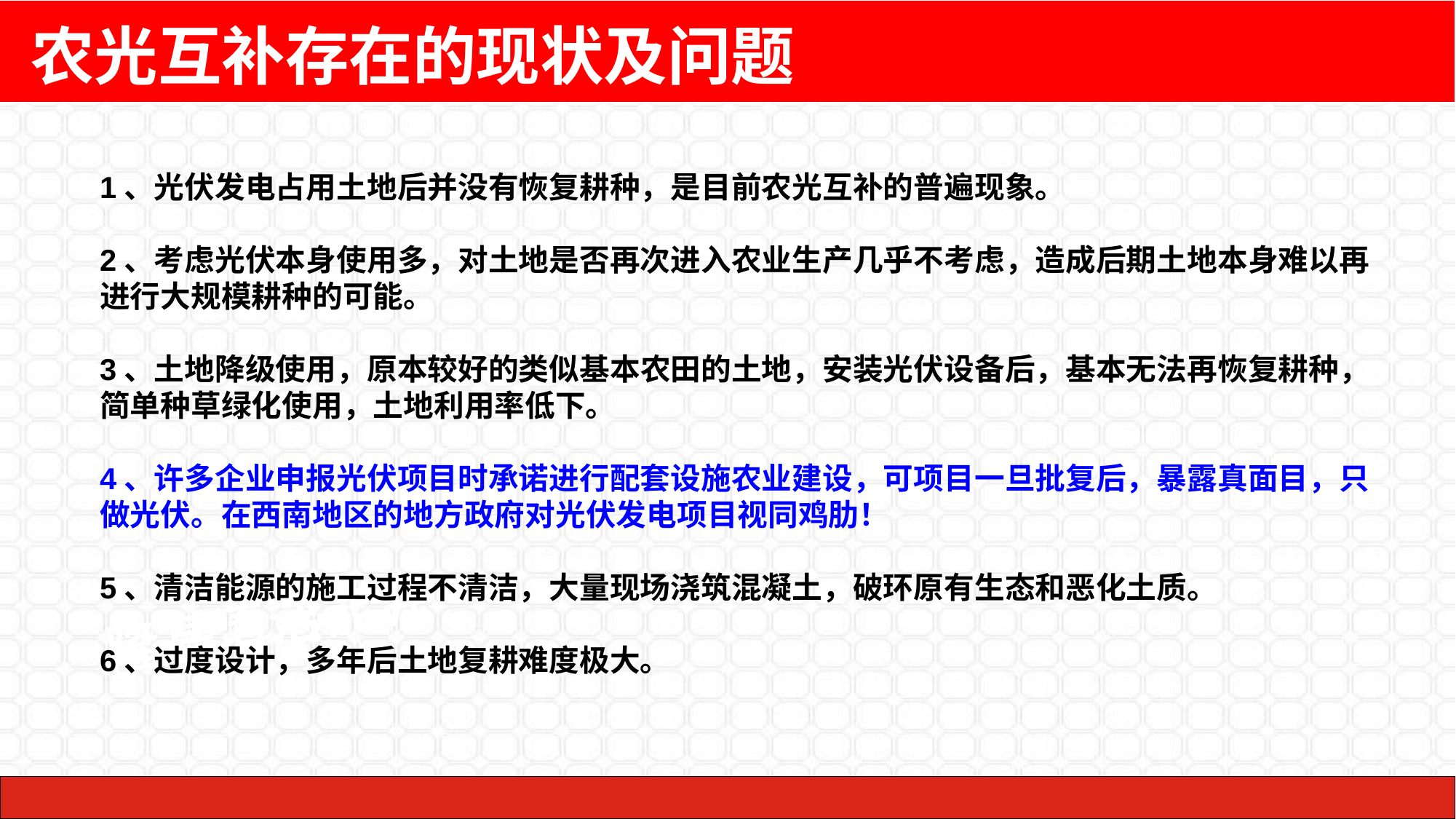

农光互补存在的现状及问题

1、光伏发电占用土地后并没有恢复耕种，是目前农光互补的普遍现象。

2、考虑光伏本身使用多，对土地是否再次进入农业生产几乎不考虑，造成后期土地本身难以再进行大规模耕种的可能。

3、土地降级使用，原本较好的类似基本农田的土地，安装光伏设备后，基本无法再恢复耕种，简单种草绿化使用，土地利用率低下。

4、许多企业申报光伏项目时承诺进行配套设施农业建设，可项目一旦批复后，暴露真面目，只做光伏。在西南地区的地方政府对光伏发电项目视同鸡肋！

5、清洁能源的施工过程不清洁，大量现场浇筑混凝土，破环原有生态和恶化土质。

6、过度设计，多年后土地复耕难度极大。
隆基清洁能源